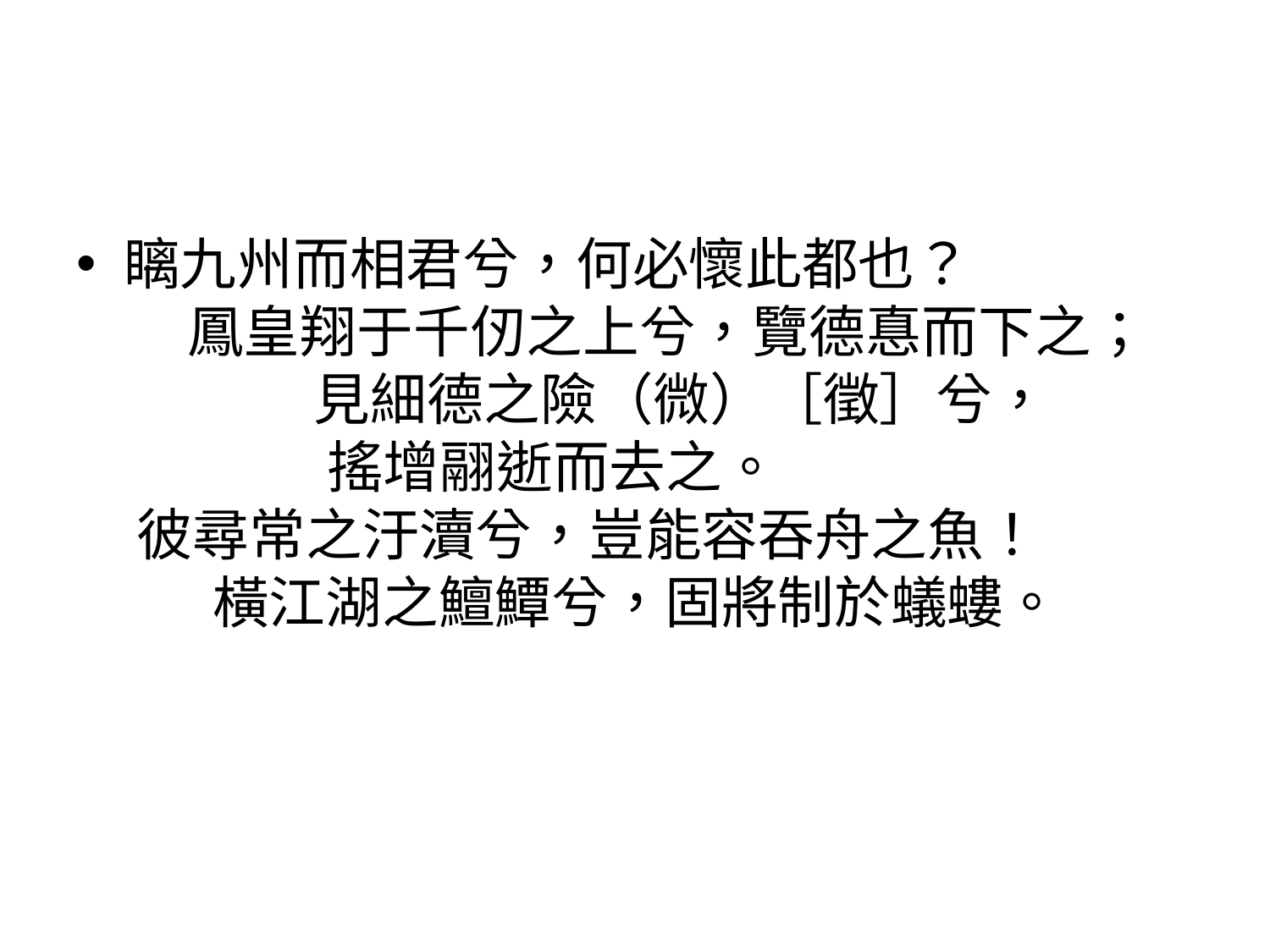

#
瞝九州而相君兮，何必懷此都也？                       鳳皇翔于千仞之上兮，覽德惪而下之；                   見細德之險（微）［徵］兮，                            搖增翮逝而去之。                                  彼尋常之汙瀆兮，豈能容吞舟之魚！                    橫江湖之鱣鱏兮，固將制於蟻螻。